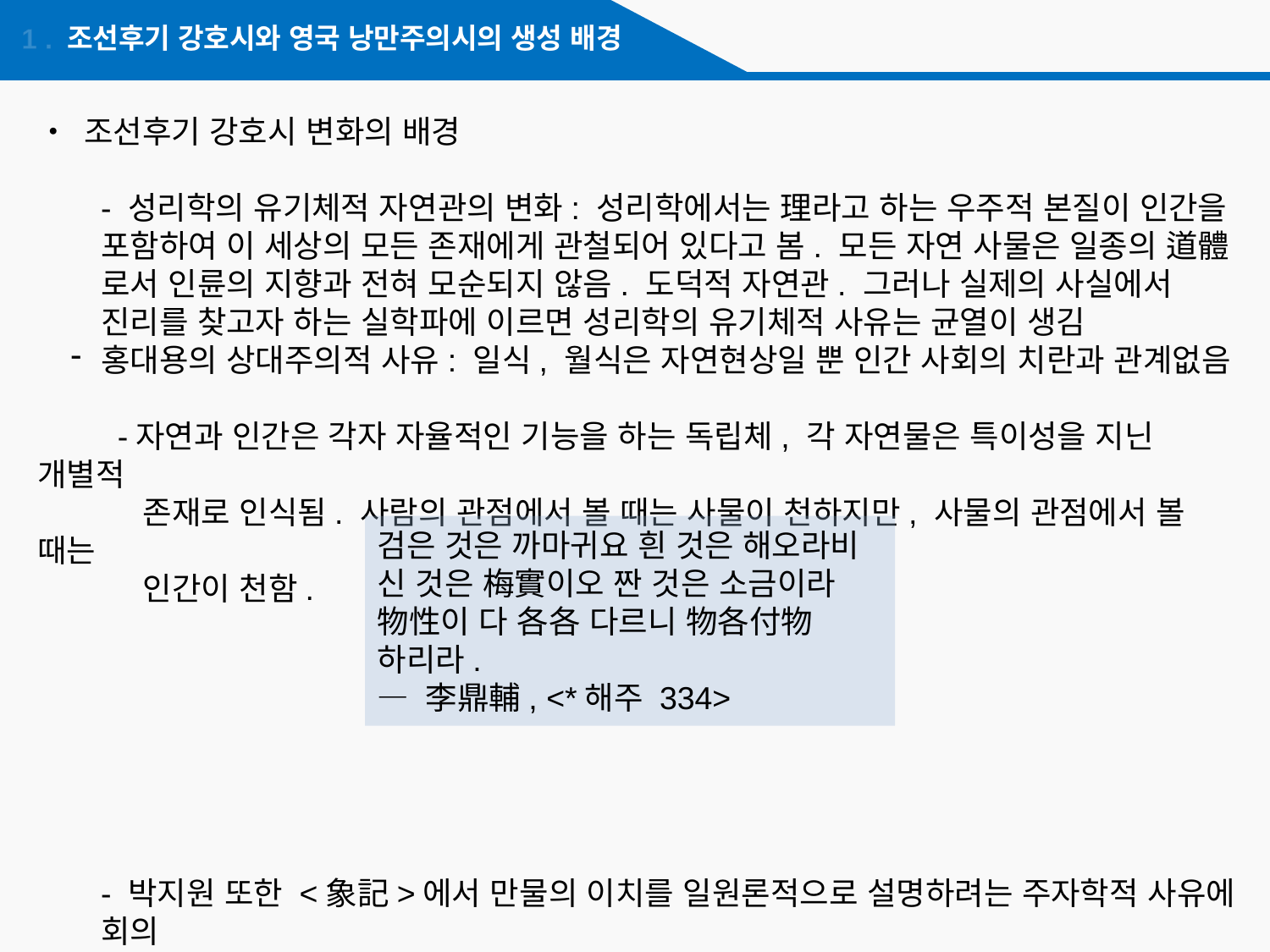

1 . 조선후기 강호시와 영국 낭만주의시의 생성 배경

• 조선후기 강호시 변화의 배경

- 성리학의 유기체적 자연관의 변화: 성리학에서는 理라고 하는 우주적 본질이 인간을 포함하여 이 세상의 모든 존재에게 관철되어 있다고 봄. 모든 자연 사물은 일종의 道體로서 인륜의 지향과 전혀 모순되지 않음. 도덕적 자연관. 그러나 실제의 사실에서 진리를 찾고자 하는 실학파에 이르면 성리학의 유기체적 사유는 균열이 생김
홍대용의 상대주의적 사유: 일식, 월식은 자연현상일 뿐 인간 사회의 치란과 관계없음

         -자연과 인간은 각자 자율적인 기능을 하는 독립체, 각 자연물은 특이성을 지닌 개별적
           존재로 인식됨. 사람의 관점에서 볼 때는 사물이 천하지만, 사물의 관점에서 볼 때는
           인간이 천함.

- 박지원 또한 <象記>에서 만물의 이치를 일원론적으로 설명하려는 주자학적 사유에 회의
- 장유의 생태주의적 사유: 인간 중심적인 사고를 하게 되면 자연은 열등하다고 생각하여 자연을 멋대로 이용하거나 죽이는 폐단을 초래할 수 있음

검은 것은 까마귀요 흰 것은 해오라비
신 것은 梅實이오 짠 것은 소금이라
物性이 다 各各 다르니 物各付物 하리라.
― 李鼎輔, <*해주 334>